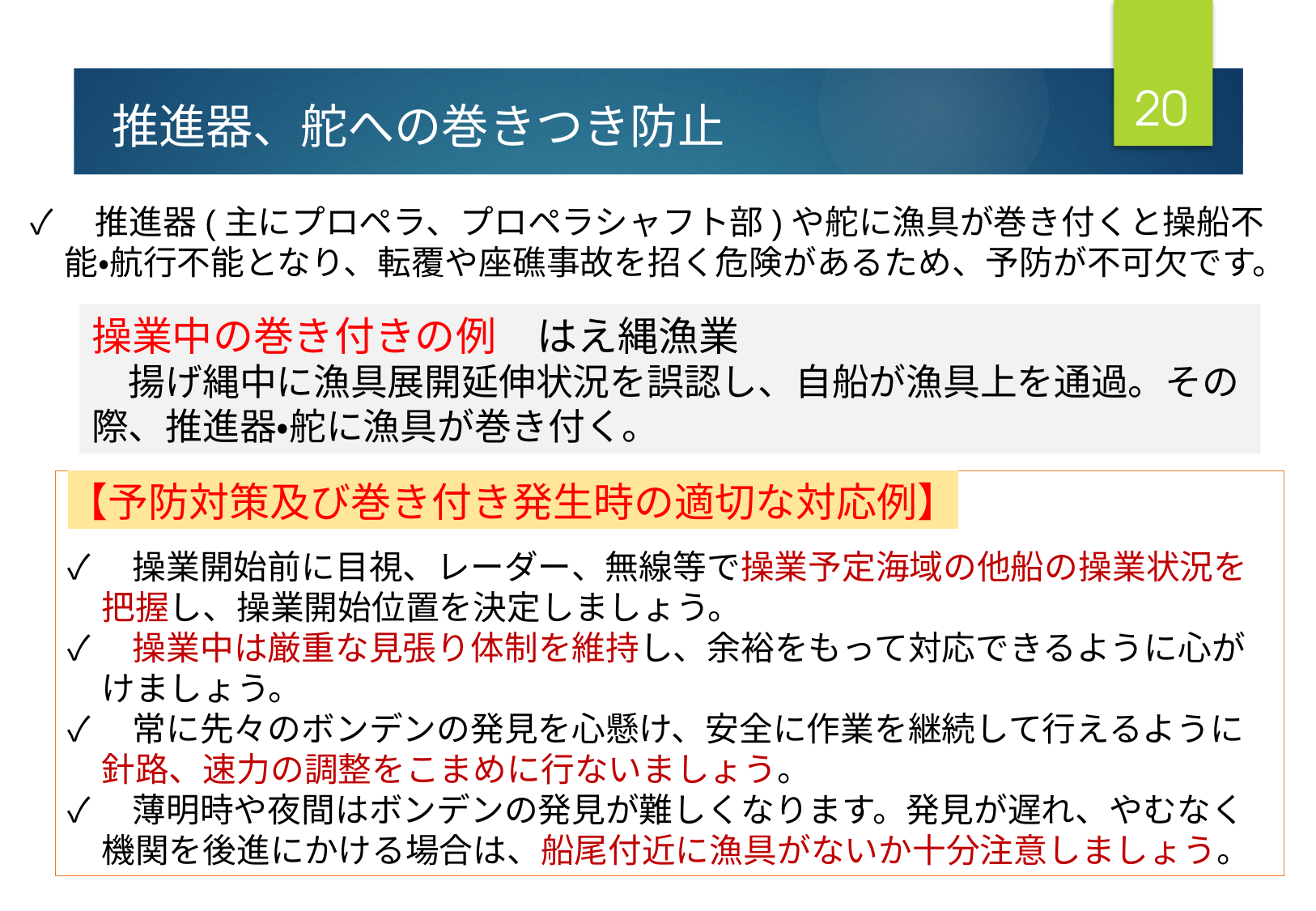

20
推進器、舵への巻きつき防止

✓　推進器(主にプロペラ、プロペラシャフト部)や舵に漁具が巻き付くと操船不
　能・航行不能となり、転覆や座礁事故を招く危険があるため、予防が不可欠です。
操業中の巻き付きの例　はえ縄漁業
　揚げ縄中に漁具展開延伸状況を誤認し、自船が漁具上を通過。その際、推進器・舵に漁具が巻き付く。
【予防対策及び巻き付き発生時の適切な対応例】

✓　操業開始前に目視、レーダー、無線等で操業予定海域の他船の操業状況を
　把握し、操業開始位置を決定しましょう。
✓　操業中は厳重な見張り体制を維持し、余裕をもって対応できるように心が
　けましょう。
✓　常に先々のボンデンの発見を心懸け、安全に作業を継続して行えるように
　針路、速力の調整をこまめに行ないましょう。
✓　薄明時や夜間はボンデンの発見が難しくなります。発見が遅れ、やむなく
　機関を後進にかける場合は、船尾付近に漁具がないか十分注意しましょう。